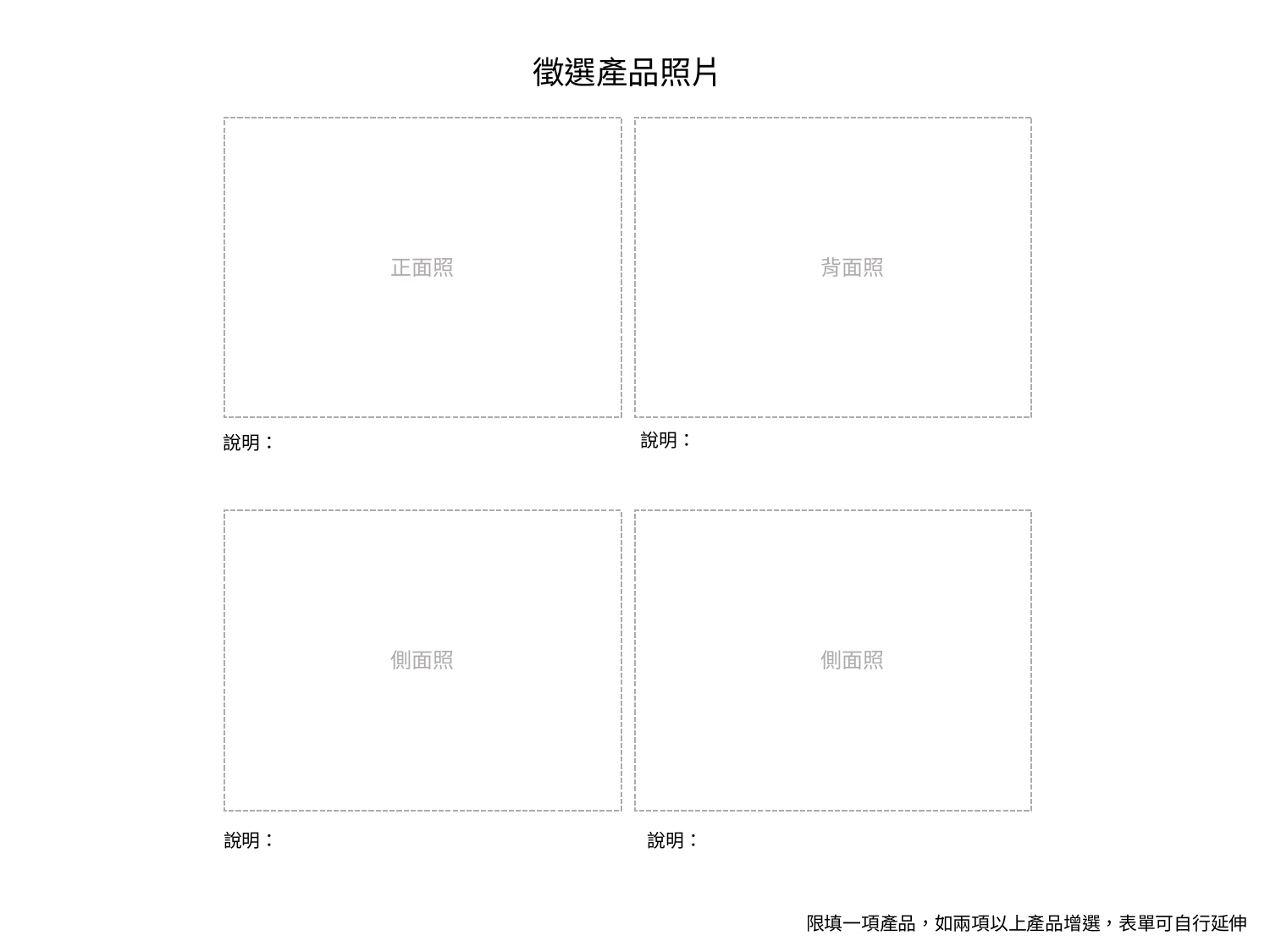

徵選產品照片

背面照
正面照
說明：
說明：

側面照
側面照
說明：
說明：
限填一項產品，如兩項以上產品增選，表單可自行延伸